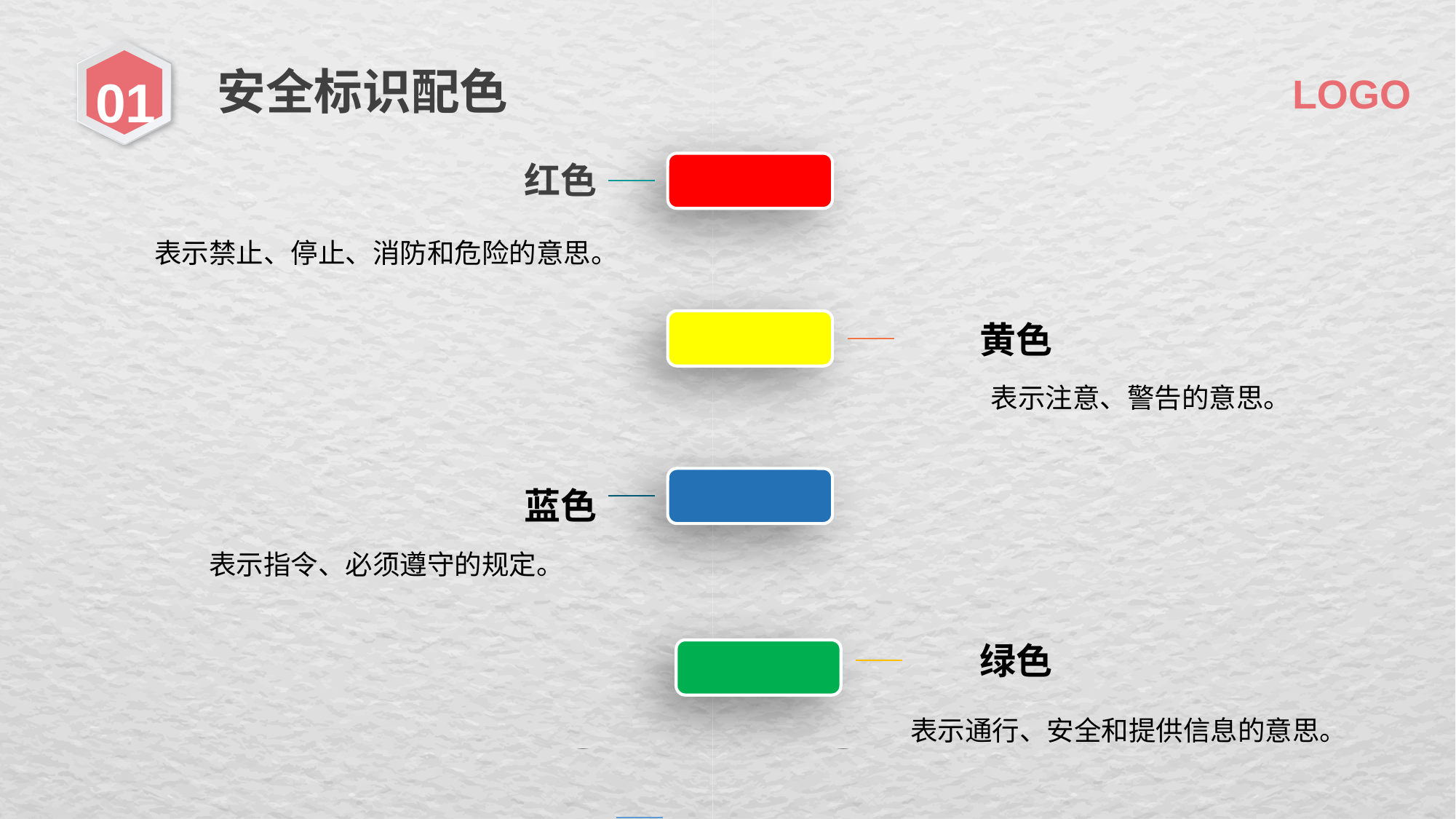

01
安全标识配色
LOGO
红色

表示禁止、停止、消防和危险的意思。

黄色
 表示注意、警告的意思。

蓝色
表示指令、必须遵守的规定。
绿色

 表示通行、安全和提供信息的意思。